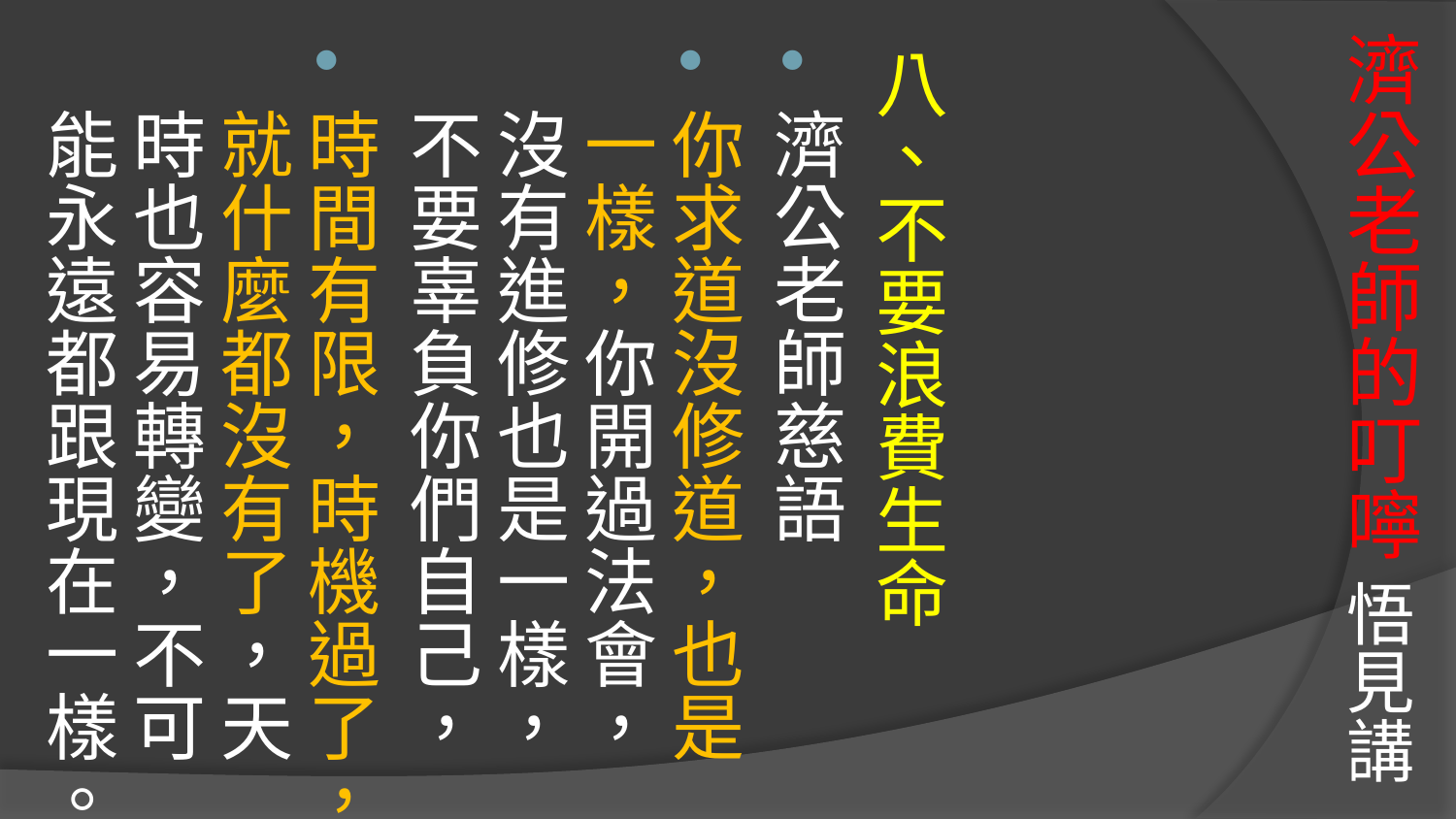

# 濟公老師的叮嚀 悟見講
八、不要浪費生命
濟公老師慈語
你求道沒修道，也是一樣，你開過法會，沒有進修也是一樣，不要辜負你們自己，
時間有限，時機過了，就什麼都沒有了，天時也容易轉變，不可能永遠都跟現在一樣。